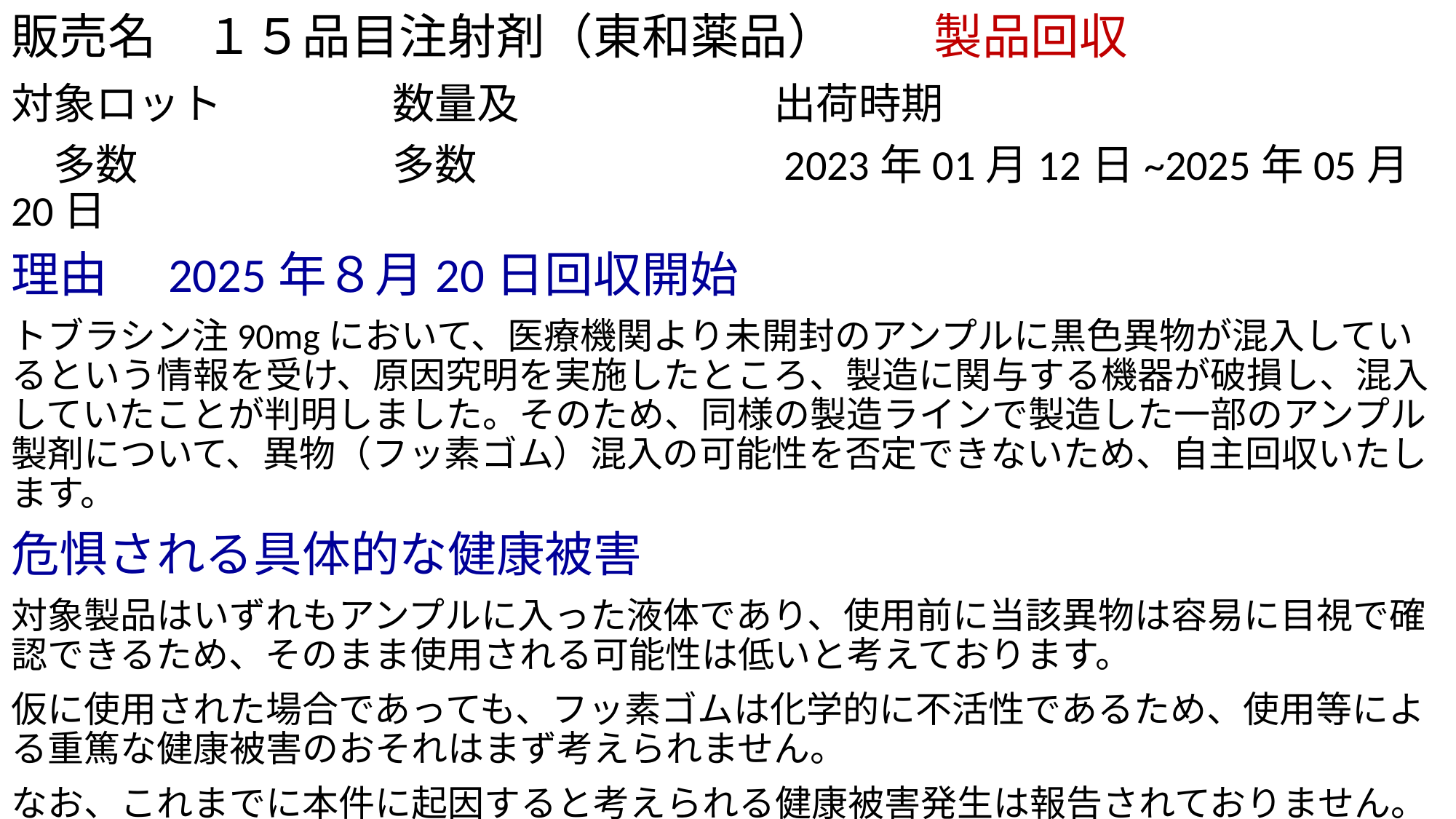

# 販売名　１５品目注射剤（東和薬品）　　製品回収
対象ロット　　　　数量及　　　　　　出荷時期
　多数　　　　　　多数　　　　　　　2023年01月12日~2025年05月20日
理由　2025年８月20日回収開始
トブラシン注90mgにおいて、医療機関より未開封のアンプルに黒色異物が混入しているという情報を受け、原因究明を実施したところ、製造に関与する機器が破損し、混入していたことが判明しました。そのため、同様の製造ラインで製造した一部のアンプル製剤について、異物（フッ素ゴム）混入の可能性を否定できないため、自主回収いたします。
危惧される具体的な健康被害
対象製品はいずれもアンプルに入った液体であり、使用前に当該異物は容易に目視で確認できるため、そのまま使用される可能性は低いと考えております。
仮に使用された場合であっても、フッ素ゴムは化学的に不活性であるため、使用等による重篤な健康被害のおそれはまず考えられません。
なお、これまでに本件に起因すると考えられる健康被害発生は報告されておりません。
考察；　なぜもっと前に分からなかったのでしょうか？